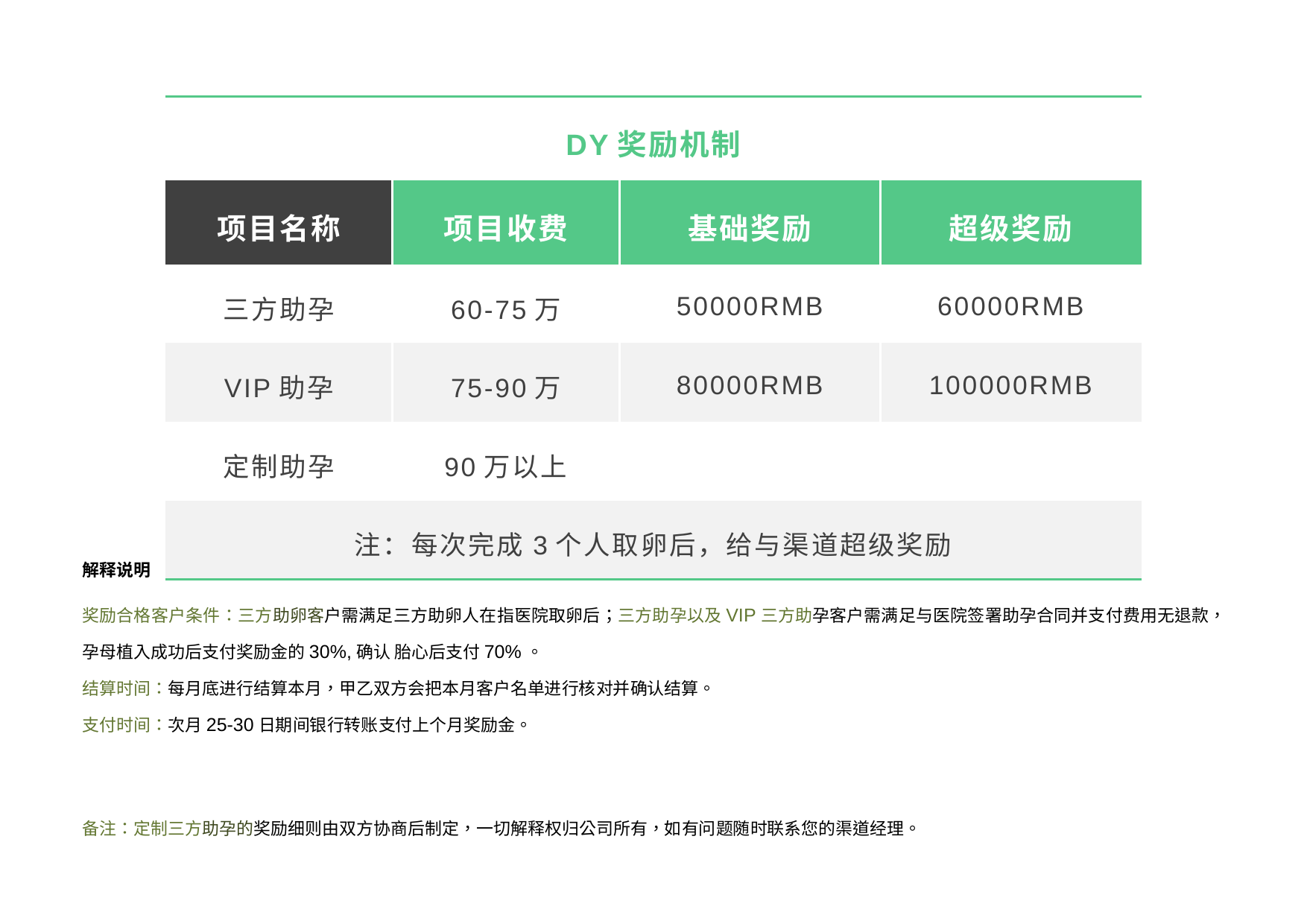

| DY奖励机制 |  |  |  |
| --- | --- | --- | --- |
| 项目名称 | 项目收费 | 基础奖励 | 超级奖励 |
| 三方助孕 | 60-75万 | 50000RMB | 60000RMB |
| VIP助孕 | 75-90万 | 80000RMB | 100000RMB |
| 定制助孕 | 90万以上 |  |  |
| 注：每次完成3个人取卵后，给与渠道超级奖励 |  |  |  |
解释说明
奖励合格客户条件：三方助卵客户需满足三方助卵人在指医院取卵后；三方助孕以及VIP三方助孕客户需满足与医院签署助孕合同并支付费用无退款，孕母植入成功后支付奖励金的30%,确认 胎心后支付70%。
结算时间：每月底进行结算本月，甲乙双方会把本月客户名单进行核对并确认结算。
支付时间：次月25-30日期间银行转账支付上个月奖励金。
备注：定制三方助孕的奖励细则由双方协商后制定，一切解释权归公司所有，如有问题随时联系您的渠道经理。